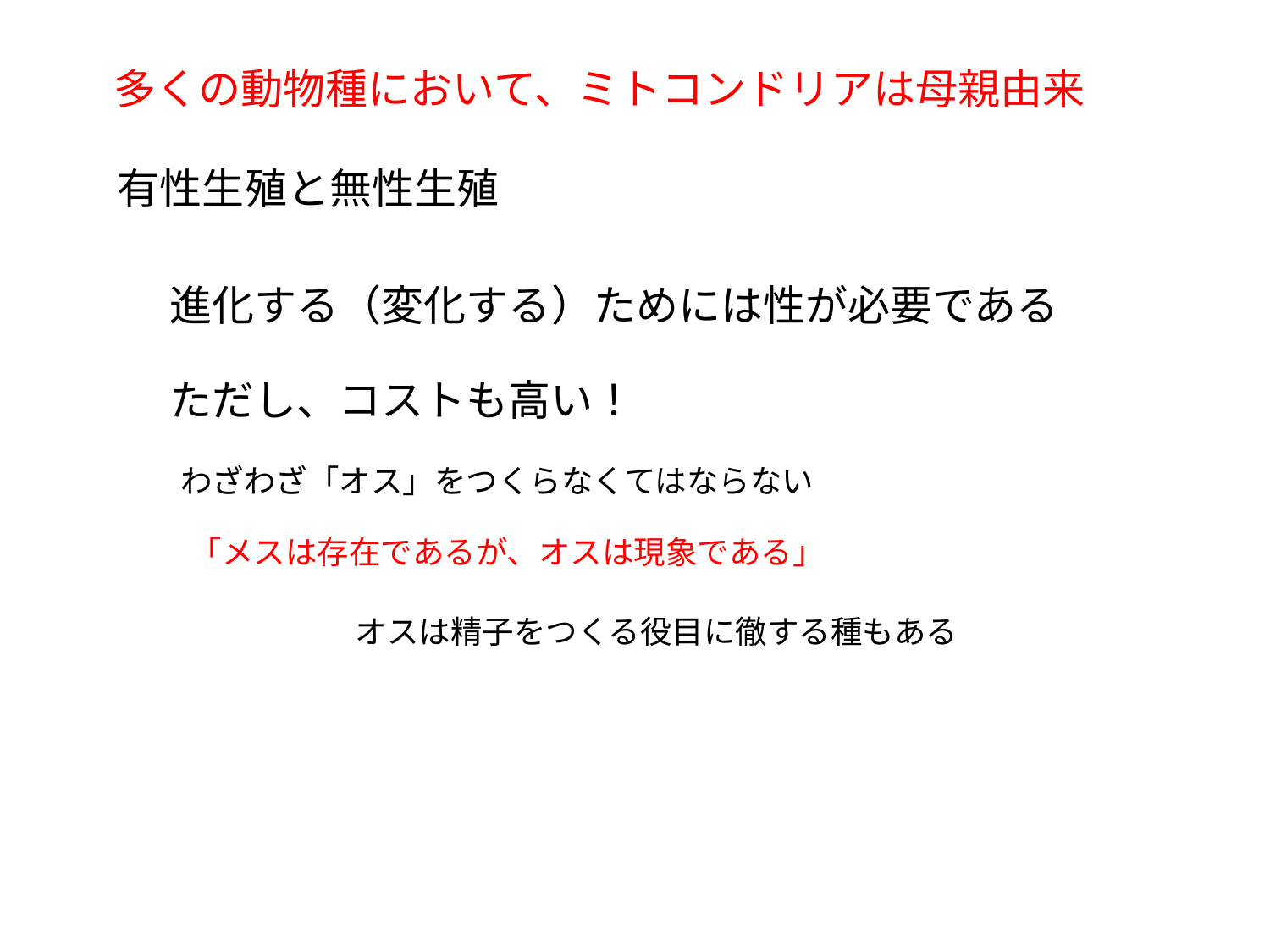

多くの動物種において、ミトコンドリアは母親由来
有性生殖と無性生殖
進化する（変化する）ためには性が必要である
ただし、コストも高い！
わざわざ「オス」をつくらなくてはならない
「メスは存在であるが、オスは現象である」
オスは精子をつくる役目に徹する種もある